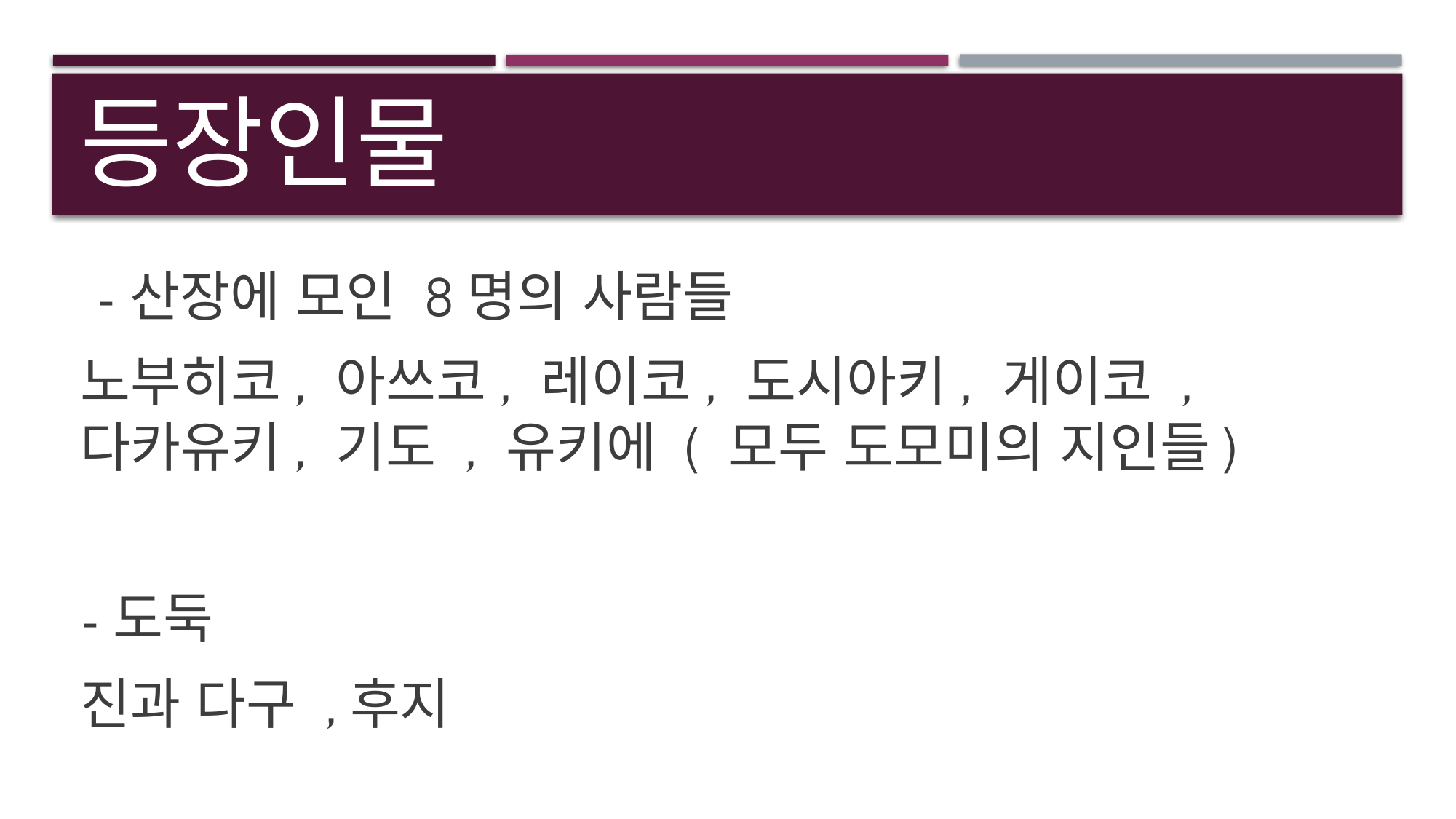

# 등장인물
 -산장에 모인 8명의 사람들
노부히코, 아쓰코, 레이코, 도시아키, 게이코 , 다카유키, 기도 , 유키에 ( 모두 도모미의 지인들)

-도둑
진과 다구 ,후지